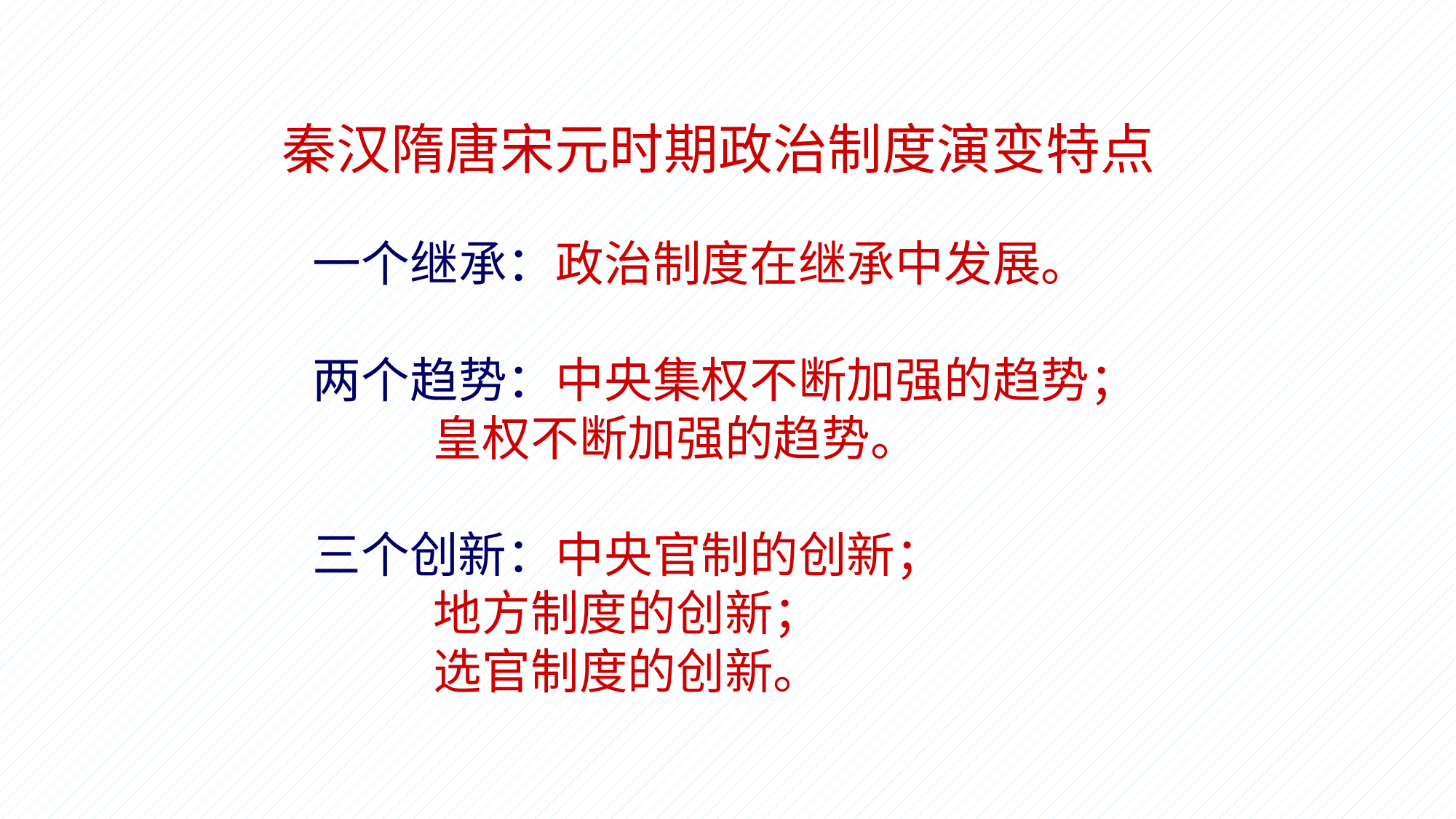

秦汉隋唐宋元时期政治制度演变特点
一个继承：政治制度在继承中发展。

两个趋势：中央集权不断加强的趋势；
          皇权不断加强的趋势。

三个创新：中央官制的创新；
          地方制度的创新；
          选官制度的创新。